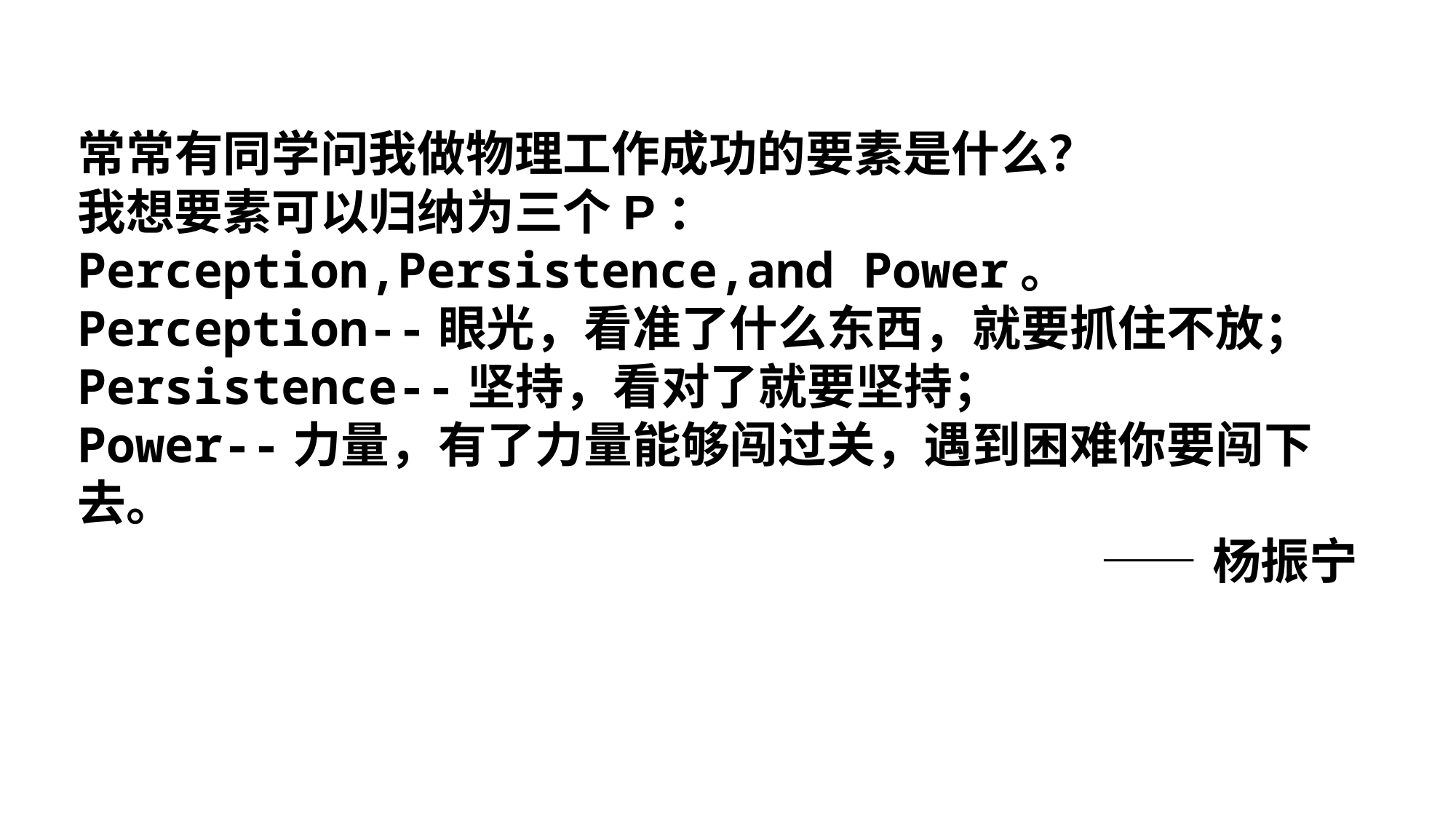

常常有同学问我做物理工作成功的要素是什么？
我想要素可以归纳为三个P：
Perception,Persistence,and Power。
Perception--眼光，看准了什么东西，就要抓住不放；Persistence--坚持，看对了就要坚持；
Power--力量，有了力量能够闯过关，遇到困难你要闯下去。
                                                             ——杨振宁